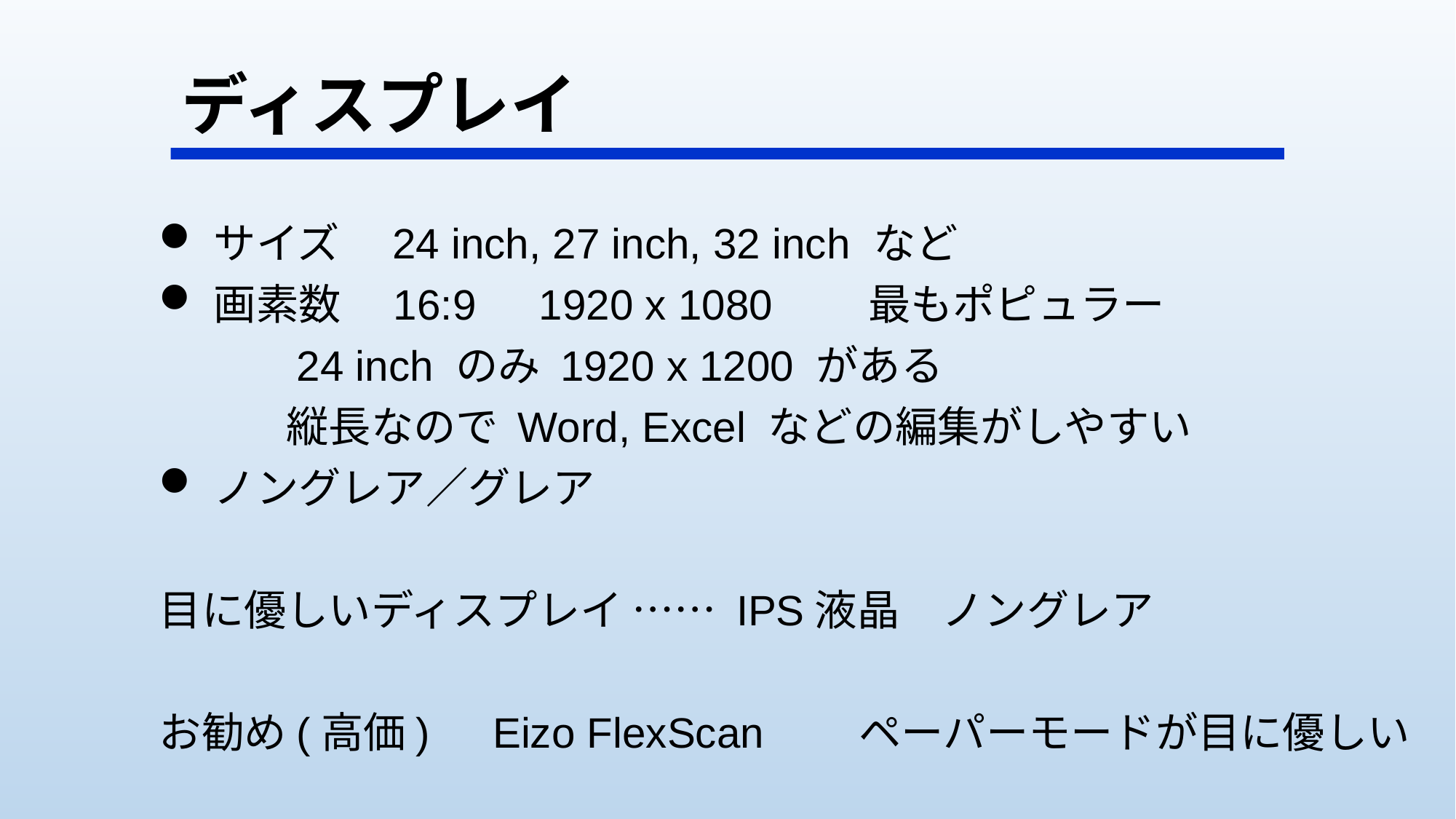

# ディスプレイ
サイズ　24 inch, 27 inch, 32 inch など
画素数　16:9　1920 x 1080　　最もポピュラー
　　　24 inch のみ 1920 x 1200 がある
　　　縦長なので Word, Excel などの編集がしやすい
ノングレア／グレア

目に優しいディスプレイ …… IPS液晶　ノングレア

お勧め(高価)　Eizo FlexScan　　ペーパーモードが目に優しい